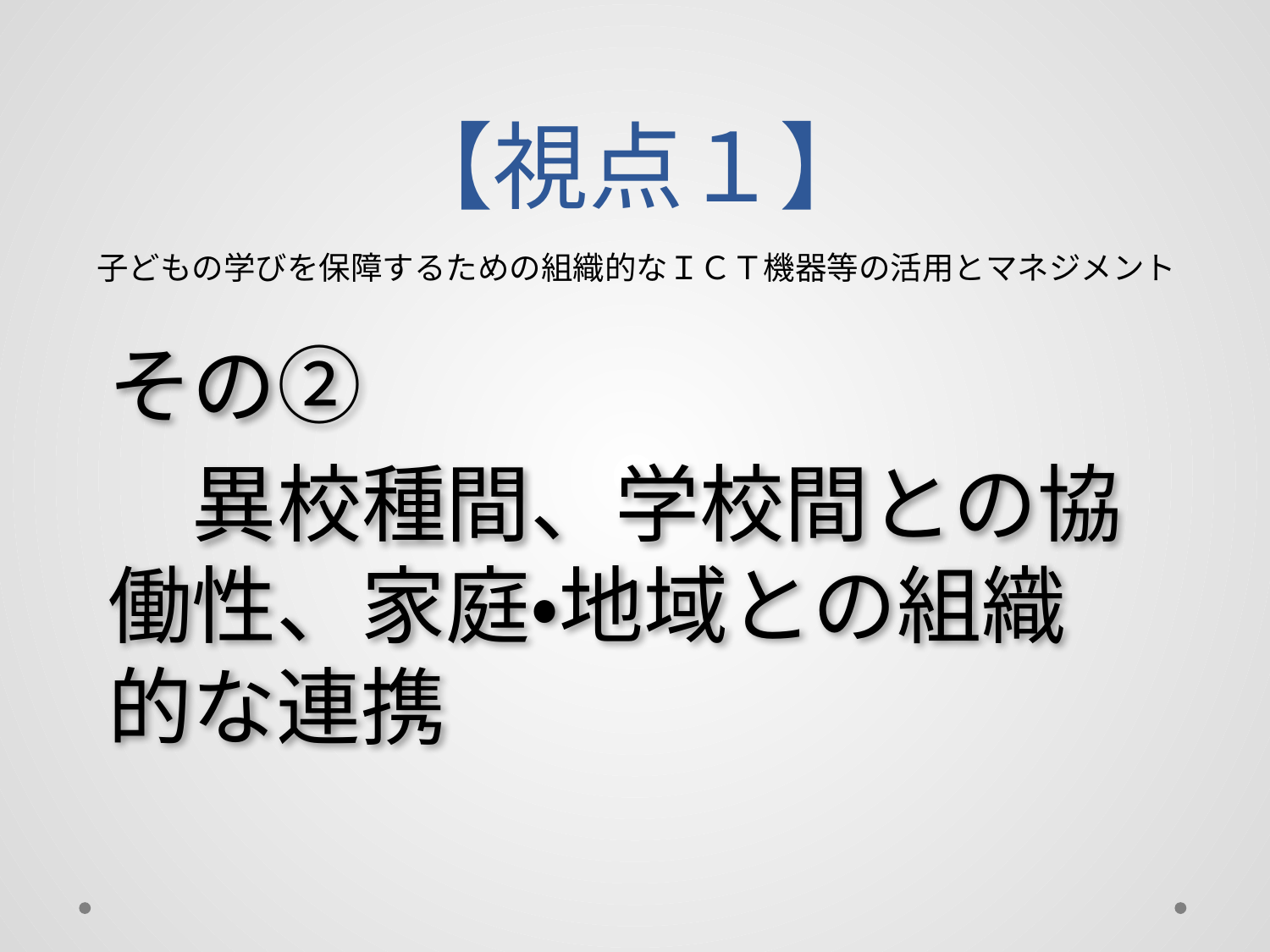

# 【視点１】 子どもの学びを保障するための組織的なＩＣＴ機器等の活用とマネジメント
その②
　異校種間、学校間との協働性、家庭・地域との組織的な連携